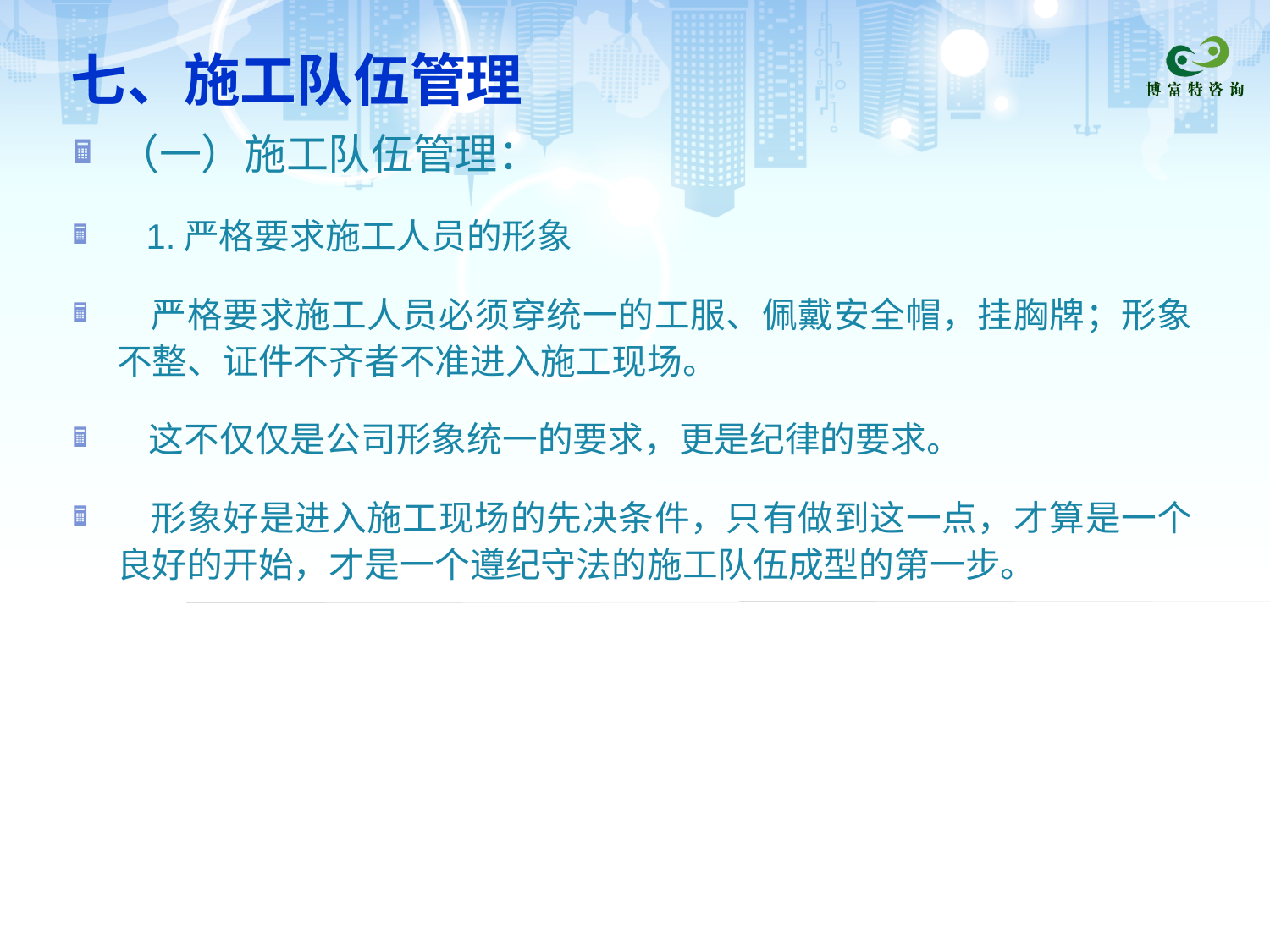

七、施工队伍管理

（一）施工队伍管理：
   1.严格要求施工人员的形象
   严格要求施工人员必须穿统一的工服、佩戴安全帽，挂胸牌；形象不整、证件不齐者不准进入施工现场。
   这不仅仅是公司形象统一的要求，更是纪律的要求。
   形象好是进入施工现场的先决条件，只有做到这一点，才算是一个良好的开始，才是一个遵纪守法的施工队伍成型的第一步。